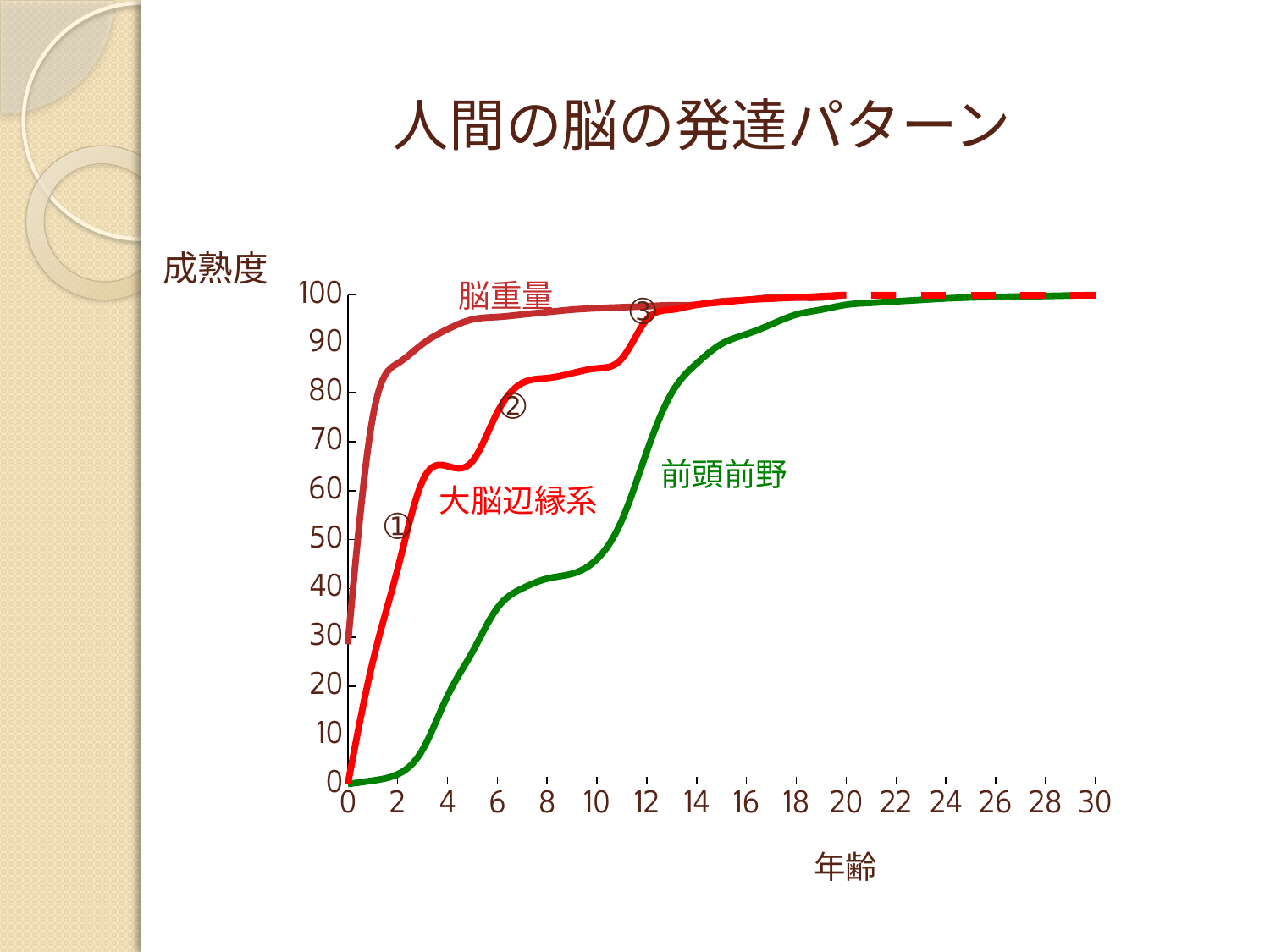

# 人間の脳の発達パターン
成熟度

### Chart

| Category | 大脳辺縁系 | 前頭前野 | 脳重量 |
|---|---|---|---|
脳重量
➂
➁
前頭前野
大脳辺縁系
➀
年齢